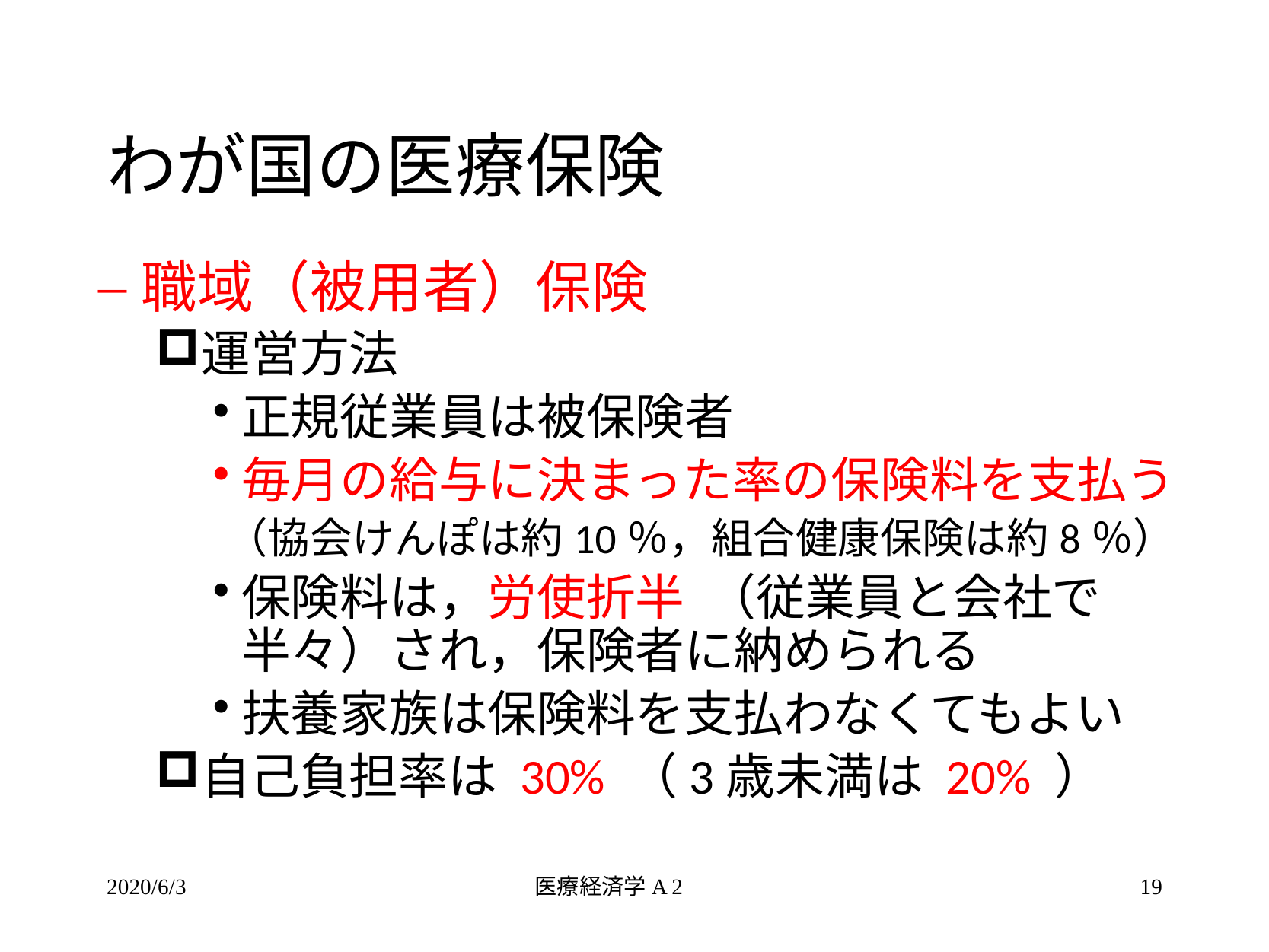

わが国の医療保険
職域（被用者）保険
運営方法
正規従業員は被保険者
毎月の給与に決まった率の保険料を支払う
（協会けんぽは約10％，組合健康保険は約8％）
保険料は，労使折半  （従業員と会社で半々）され，保険者に納められる
扶養家族は保険料を支払わなくてもよい
自己負担率は 30% （3歳未満は 20% ）
2020/6/3
医療経済学A 2
19